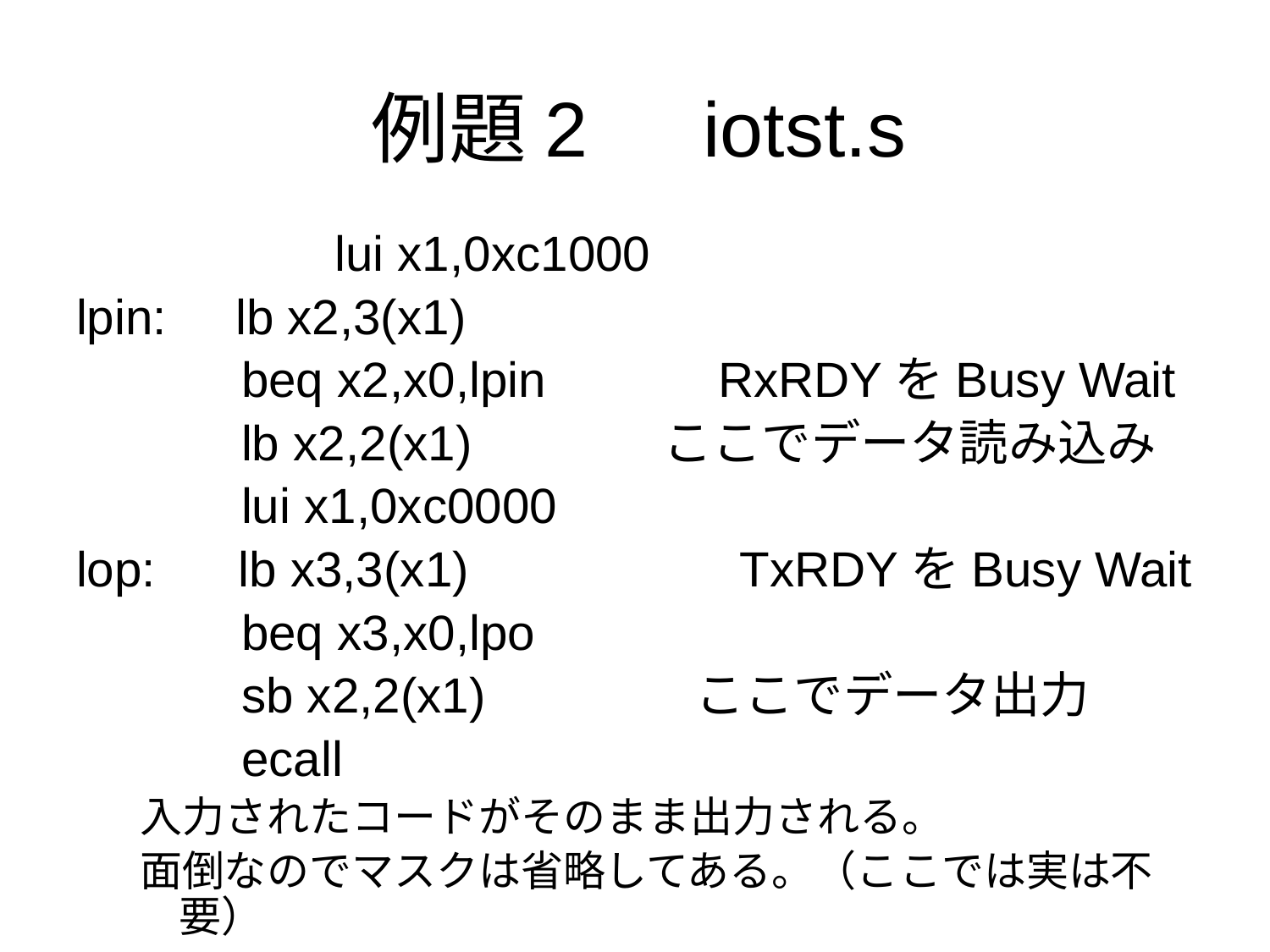

# 例題2　iotst.s
　　　　　lui x1,0xc1000
lpin:     lb x2,3(x1)
            beq x2,x0,lpin　　　RxRDYをBusy Wait
            lb x2,2(x1)             ここでデータ読み込み
            lui x1,0xc0000
lop:      lb x3,3(x1)　　　　　TxRDYをBusy Wait
            beq x3,x0,lpo
            sb x2,2(x1)　　　　ここでデータ出力
            ecall
入力されたコードがそのまま出力される。
面倒なのでマスクは省略してある。（ここでは実は不要）